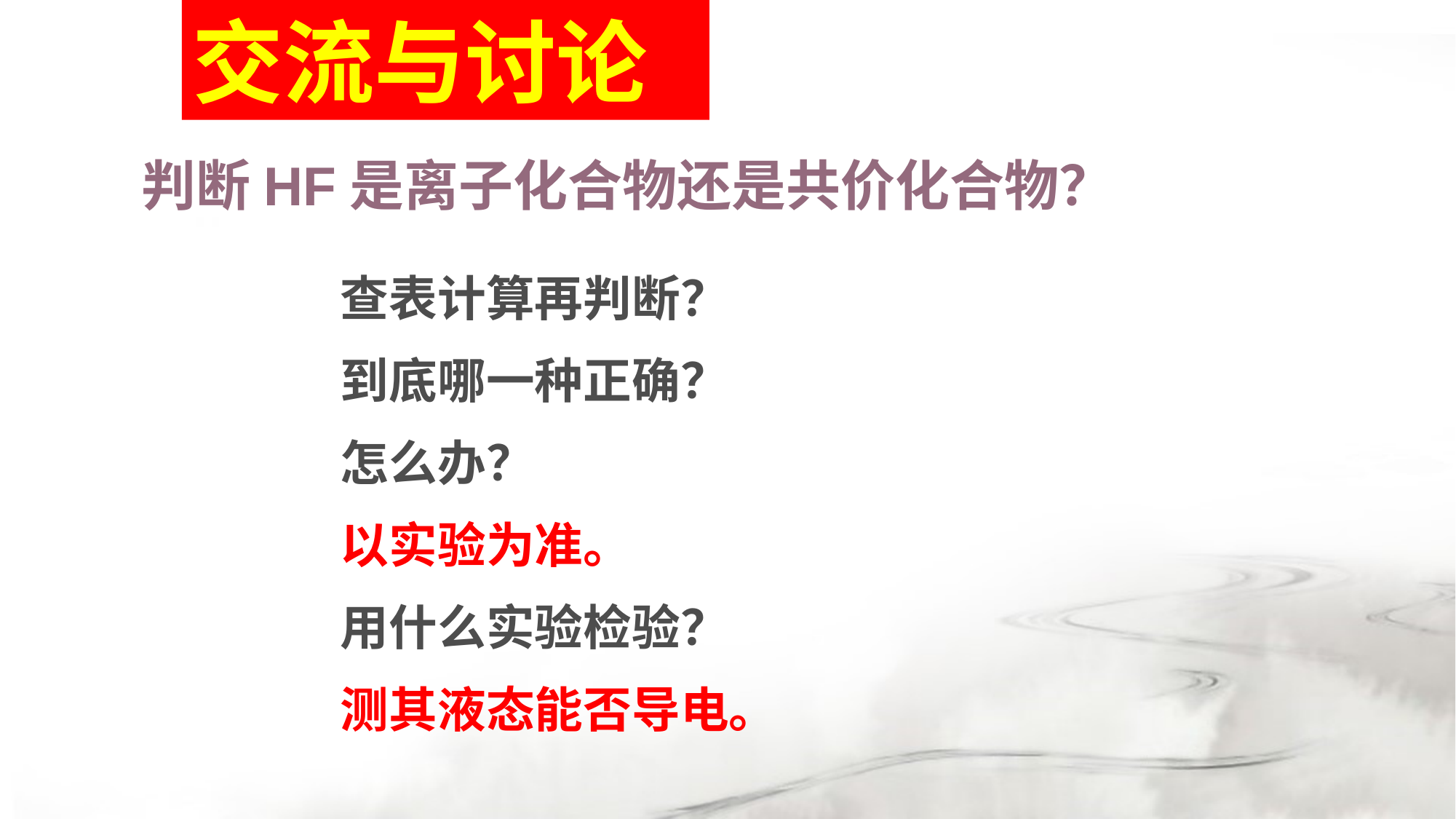

交流与讨论
# 判断HF是离子化合物还是共价化合物？
查表计算再判断？
到底哪一种正确？
怎么办？
以实验为准。
用什么实验检验？
测其液态能否导电。